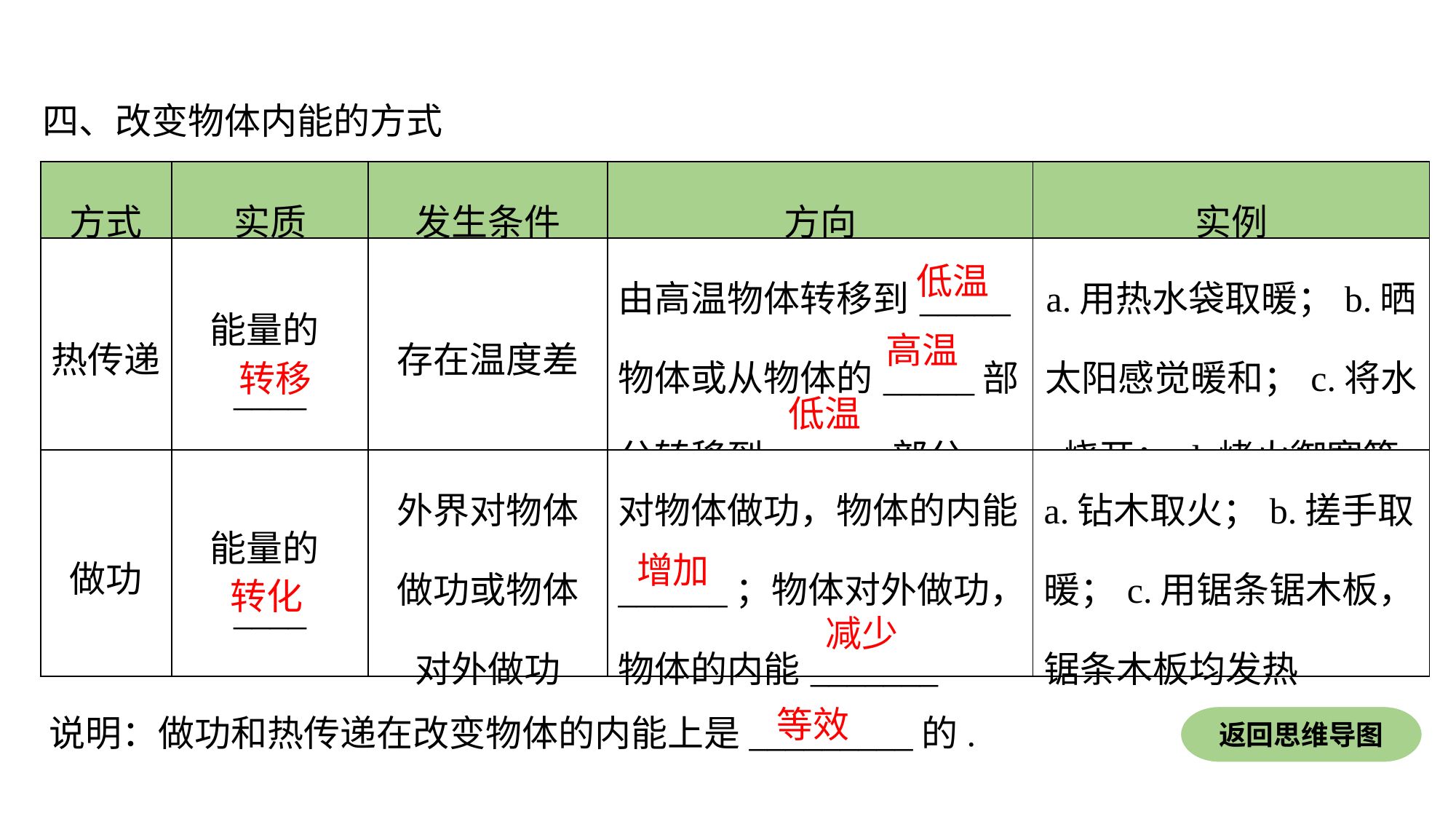

四、改变物体内能的方式
| 方式 | 实质 | 发生条件 | 方向 | 实例 |
| --- | --- | --- | --- | --- |
| 热传递 | 能量的\_\_\_\_ | 存在温度差 | 由高温物体转移到\_\_\_\_\_物体或从物体的\_\_\_\_\_部分转移到\_\_\_\_\_\_部分 | a.用热水袋取暖；b.晒太阳感觉暖和；c.将水烧开；d.烤火御寒等 |
| 做功 | 能量的\_\_\_\_ | 外界对物体做功或物体对外做功 | 对物体做功，物体的内能\_\_\_\_\_\_；物体对外做功，物体的内能\_\_\_\_\_\_\_ | a.钻木取火；b.搓手取暖；c.用锯条锯木板，锯条木板均发热 |
低温
高温
转移
低温
增加
转化
减少
等效
说明：做功和热传递在改变物体的内能上是_________的.
返回思维导图